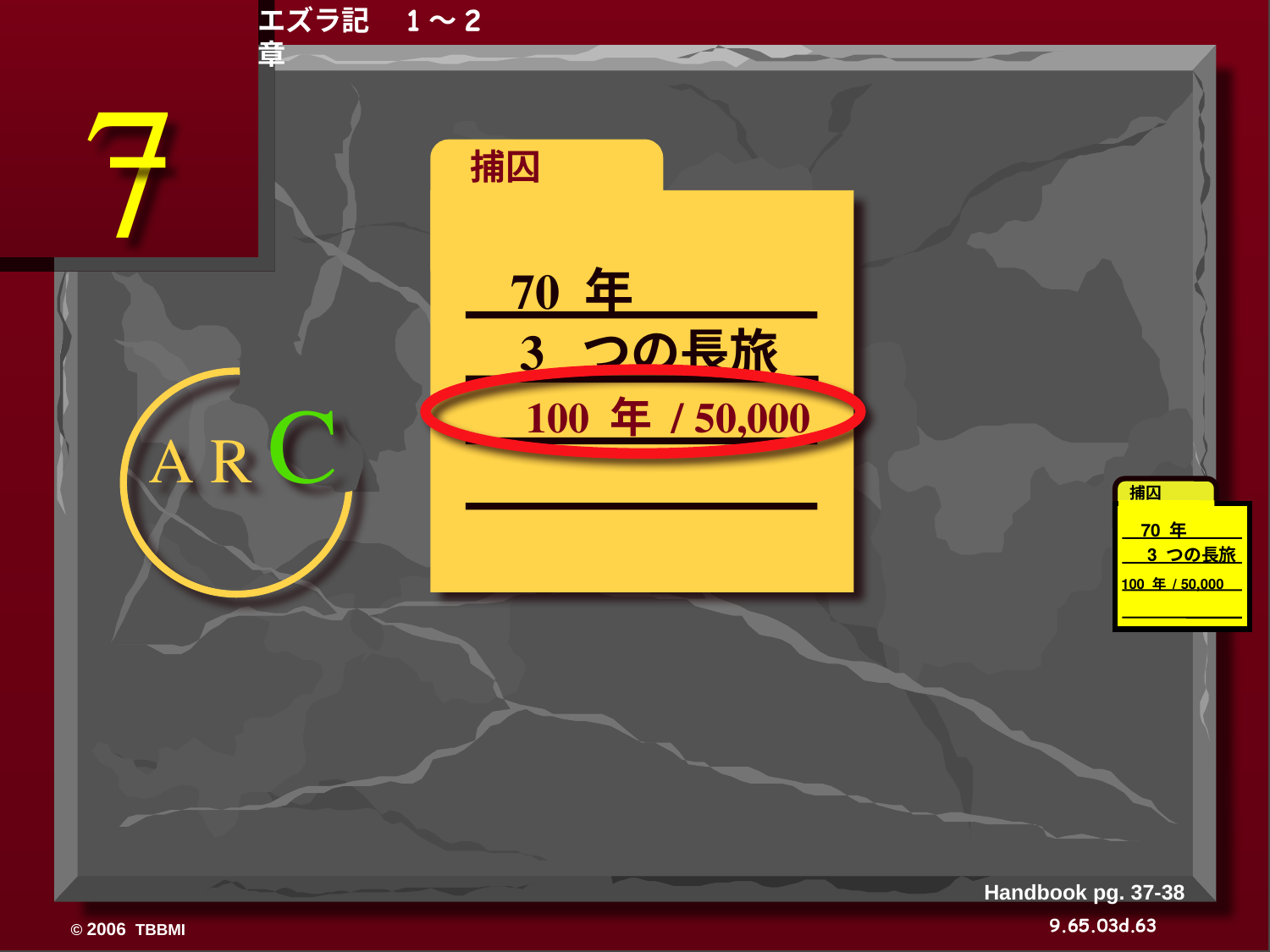

エズラ記　1～2章

7

　捕囚

70 年

3  つの長旅

A R C

　　100 年 / 50,000

　捕囚

70 年
3 つの長旅

100 年 / 50,000

Handbook pg. 37-38
63